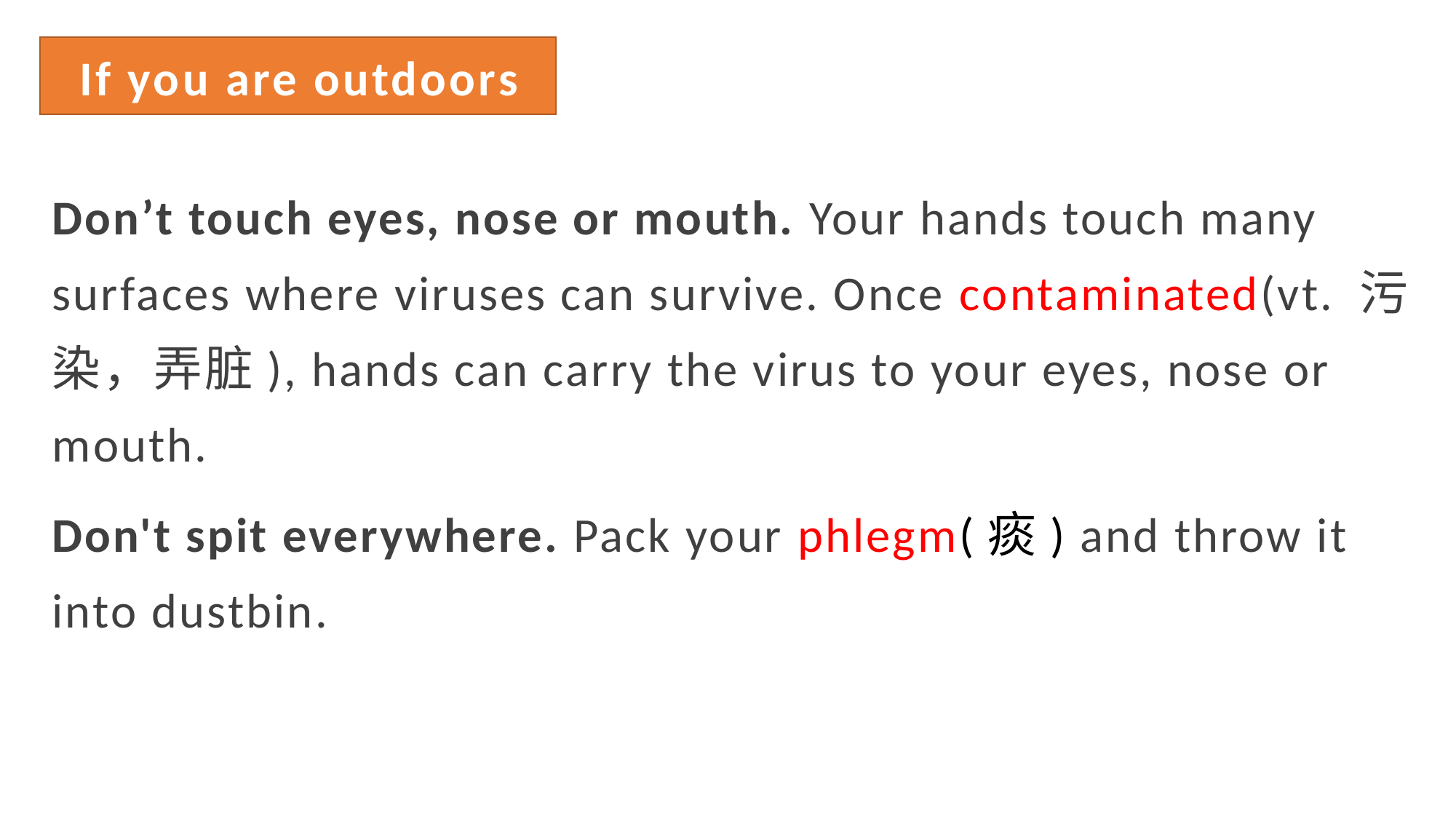

If you are outdoors
Don’t touch eyes, nose or mouth. Your hands touch many surfaces where viruses can survive. Once contaminated(vt. 污染，弄脏), hands can carry the virus to your eyes, nose or mouth.
Don't spit everywhere. Pack your phlegm(痰) and throw it into dustbin.